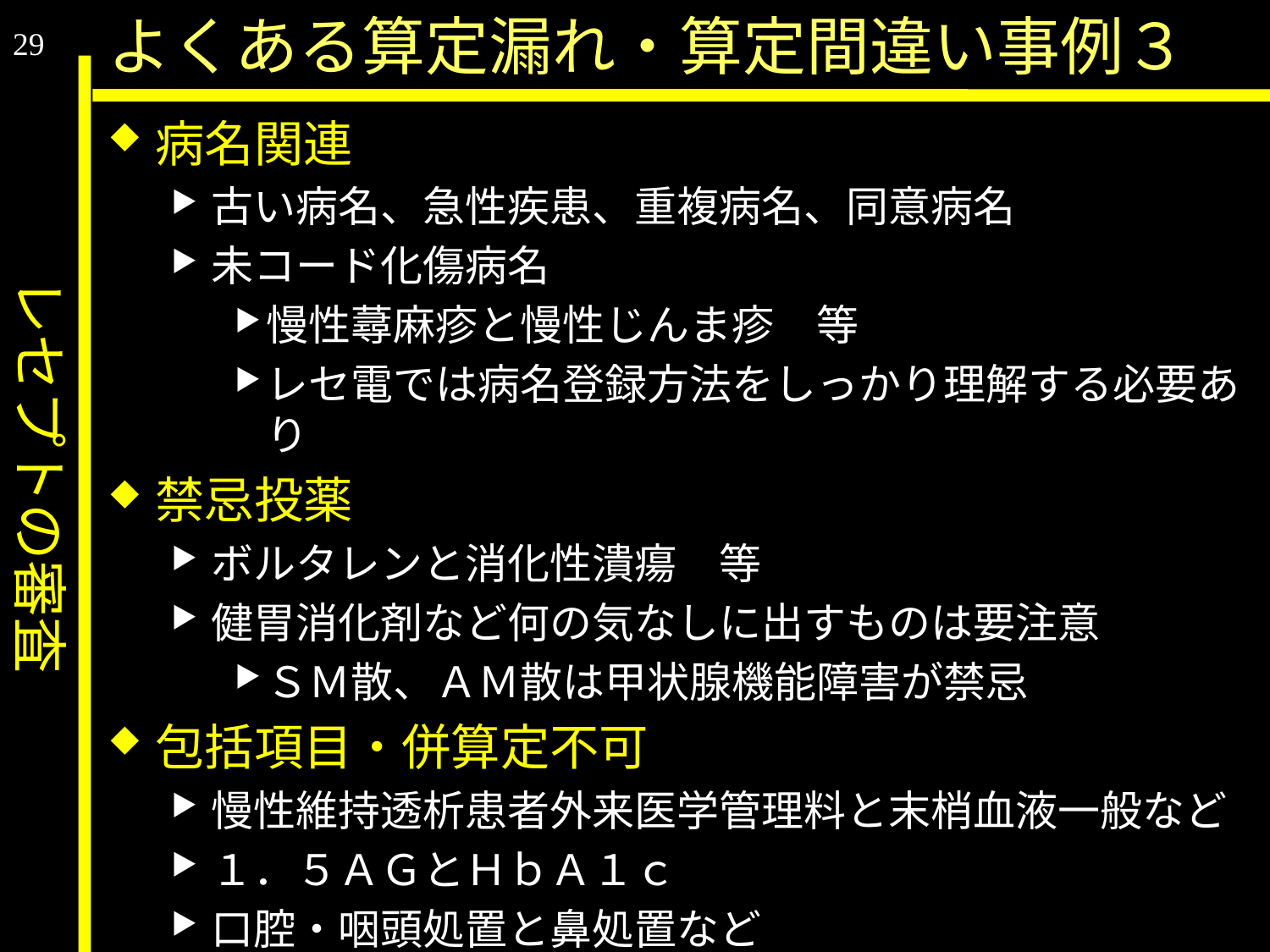

レセプトの審査
よくある算定漏れ・算定間違い事例３
29

病名関連
古い病名、急性疾患、重複病名、同意病名
未コード化傷病名
慢性蕁麻疹と慢性じんま疹　等
レセ電では病名登録方法をしっかり理解する必要あり
禁忌投薬
ボルタレンと消化性潰瘍　等
健胃消化剤など何の気なしに出すものは要注意
ＳＭ散、ＡＭ散は甲状腺機能障害が禁忌
包括項目・併算定不可
慢性維持透析患者外来医学管理料と末梢血液一般など
１．５ＡＧとＨｂＡ１ｃ
口腔・咽頭処置と鼻処置など